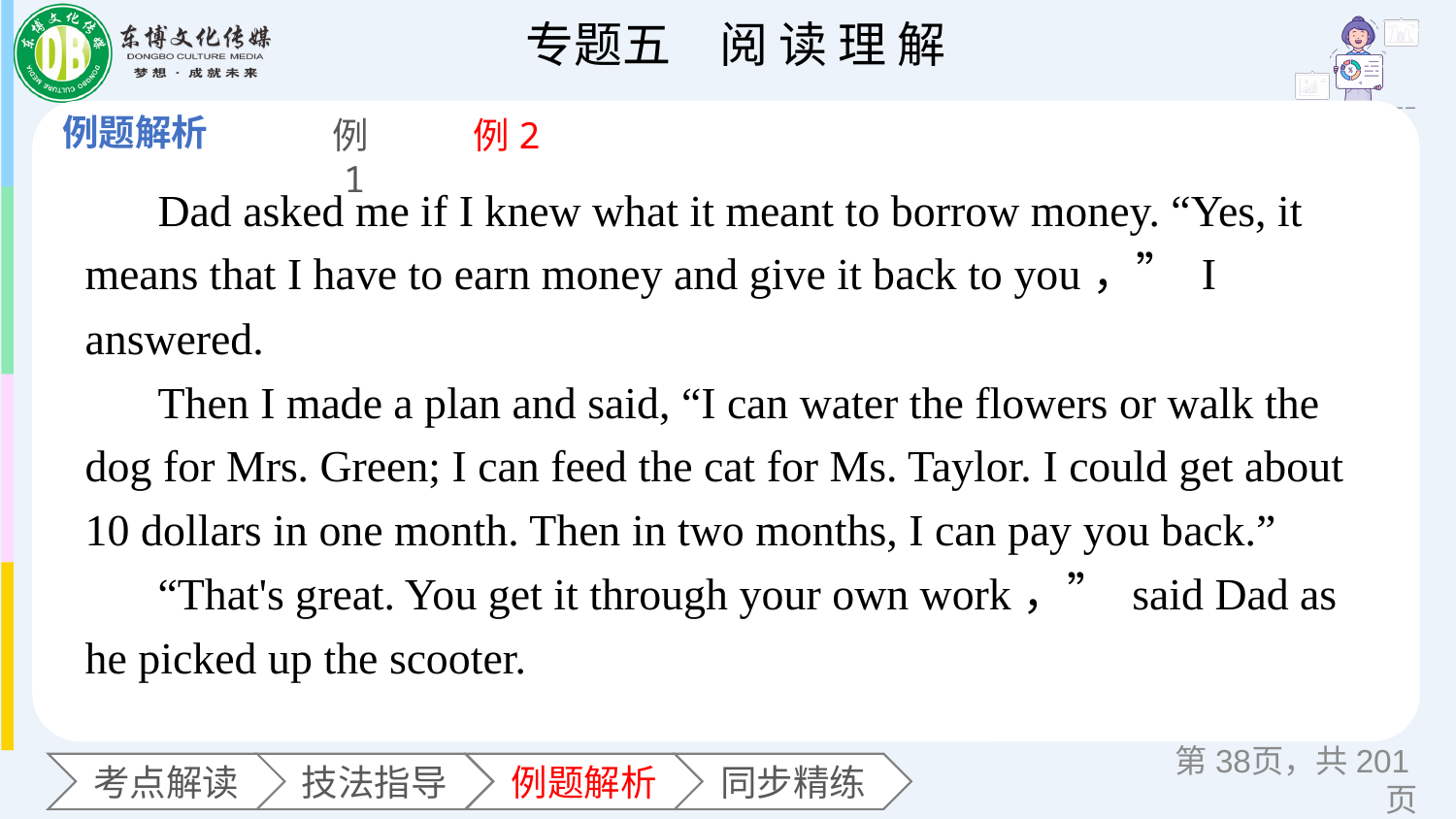

例1
例2
Dad asked me if I knew what it meant to borrow money. “Yes, it means that I have to earn money and give it back to you，” I answered.
Then I made a plan and said, “I can water the flowers or walk the dog for Mrs. Green; I can feed the cat for Ms. Taylor. I could get about 10 dollars in one month. Then in two months, I can pay you back.”
“That's great. You get it through your own work，” said Dad as he picked up the scooter.
第38页，共201页